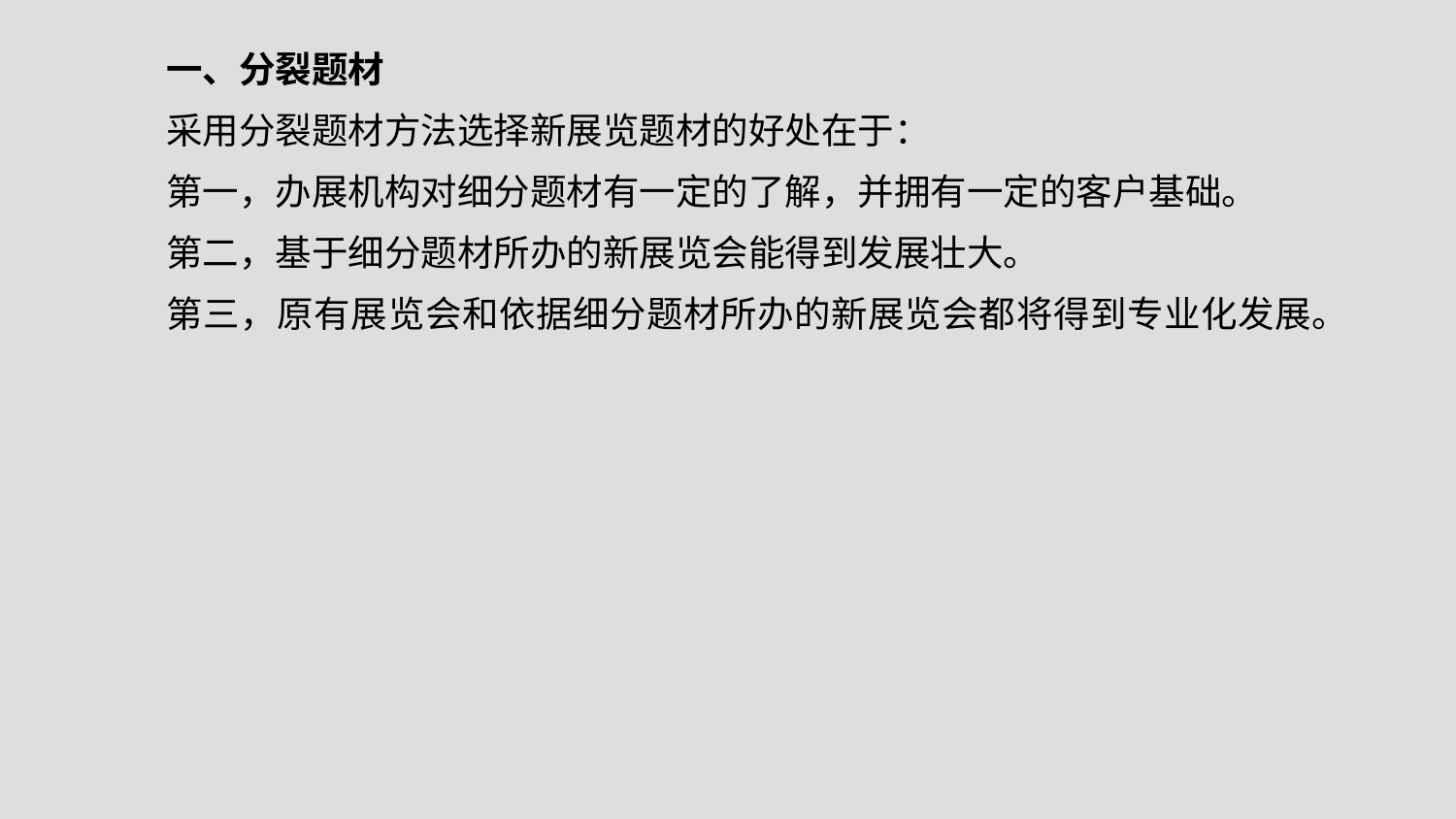

一、分裂题材
采用分裂题材方法选择新展览题材的好处在于：
第一，办展机构对细分题材有一定的了解，并拥有一定的客户基础。
第二，基于细分题材所办的新展览会能得到发展壮大。
第三，原有展览会和依据细分题材所办的新展览会都将得到专业化发展。